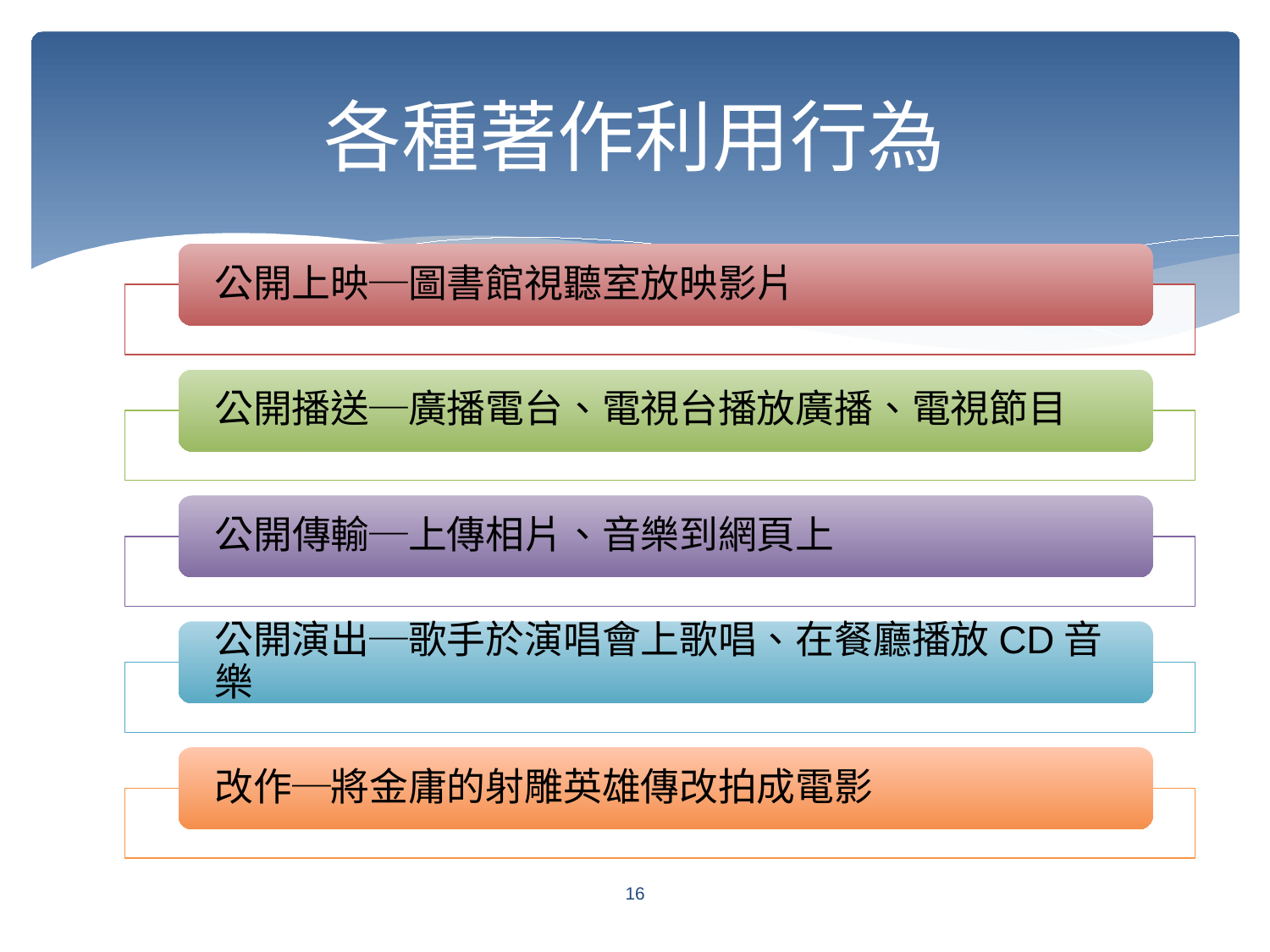

# 各種著作利用行為
公開上映─圖書館視聽室放映影片
公開播送─廣播電台、電視台播放廣播、電視節目
公開傳輸─上傳相片、音樂到網頁上
公開演出─歌手於演唱會上歌唱、在餐廳播放CD音樂
改作─將金庸的射雕英雄傳改拍成電影
16